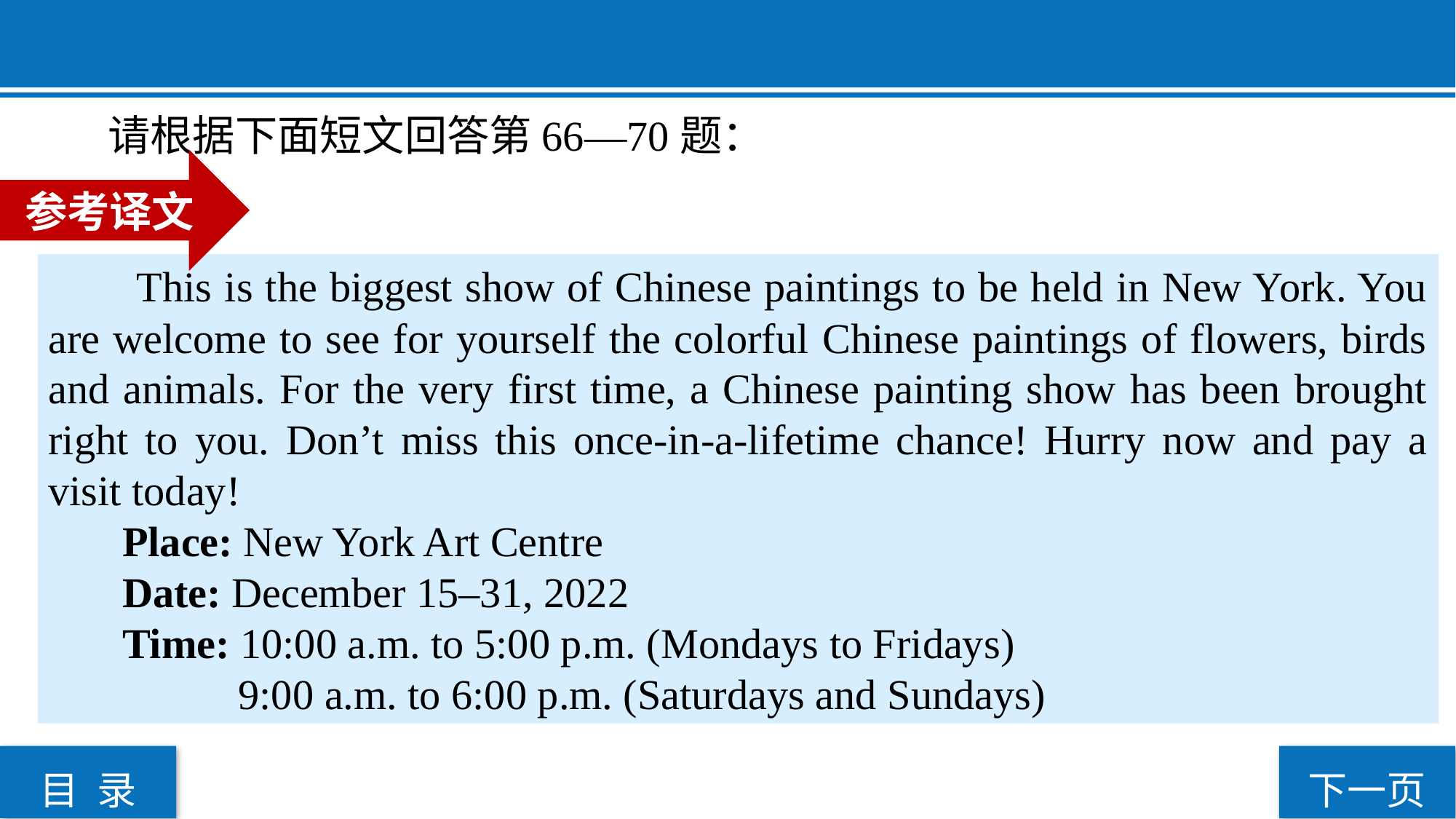

请根据下面短文回答第66—70题：
参考译文
       This is the biggest show of Chinese paintings to be held in New York. You are welcome to see for yourself the colorful Chinese paintings of flowers, birds and animals. For the very first time, a Chinese painting show has been brought right to you. Don’t miss this once-in-a-lifetime chance! Hurry now and pay a visit today!
       Place: New York Art Centre
       Date: December 15–31, 2022
       Time: 10:00 a.m. to 5:00 p.m. (Mondays to Fridays)
                  9:00 a.m. to 6:00 p.m. (Saturdays and Sundays)